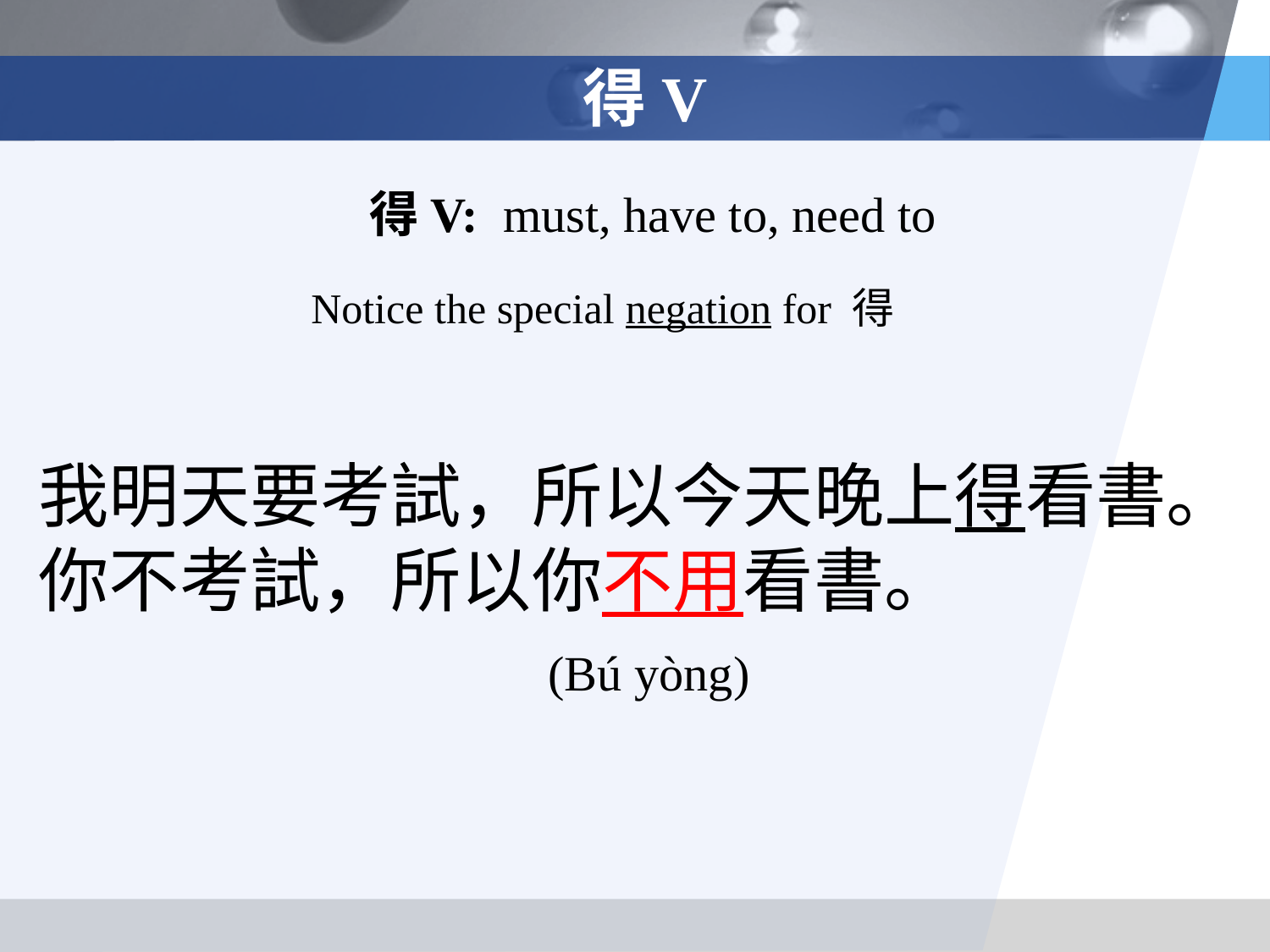

# 得V
得V:  must, have to, need to
Notice the special negation for 得
我明天要考試，所以今天晚上得看書。
你不考試，所以你不用看書。
                             (Bú yòng)